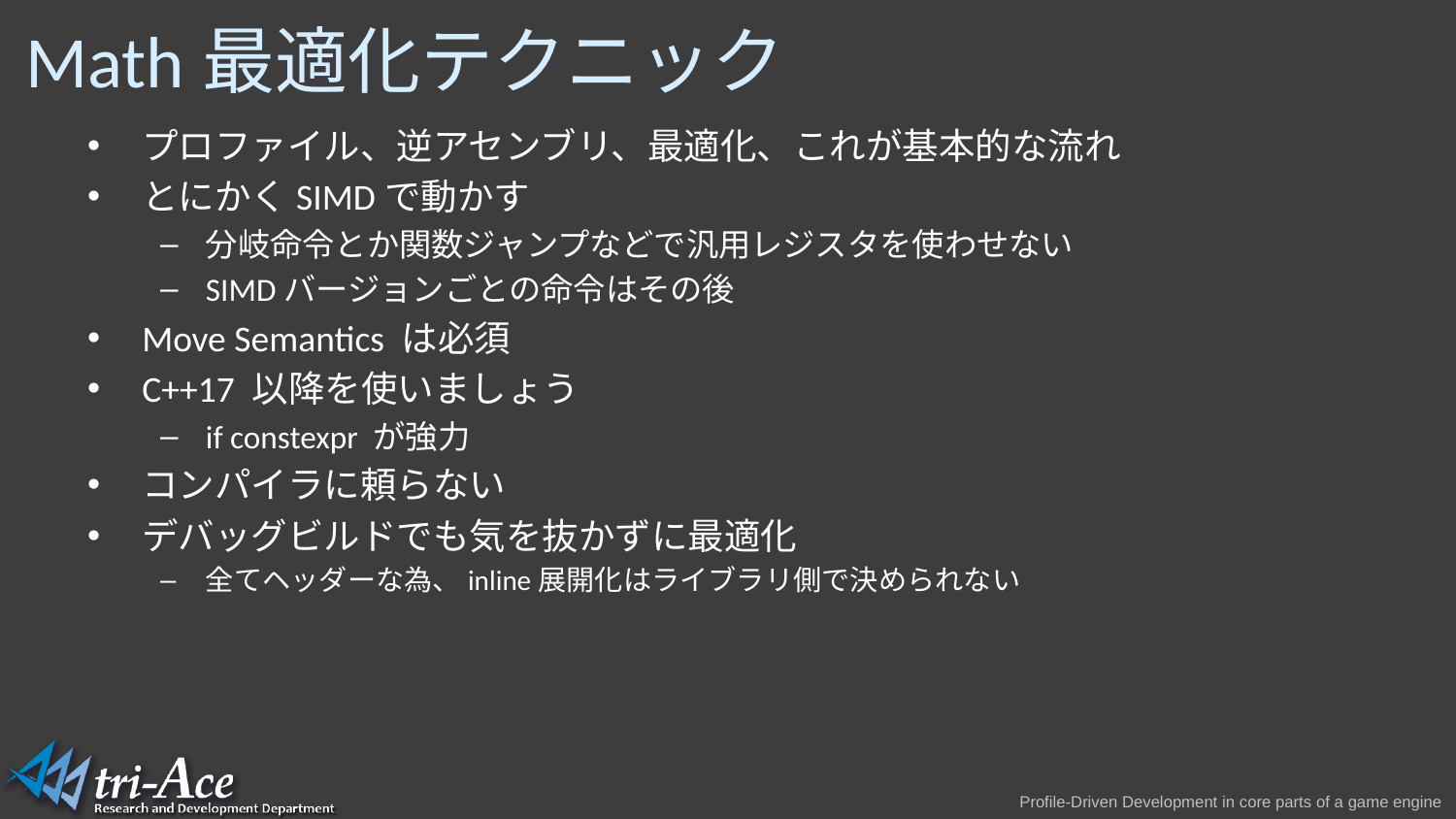

# Math最適化テクニック
プロファイル、逆アセンブリ、最適化、これが基本的な流れ
とにかくSIMDで動かす
分岐命令とか関数ジャンプなどで汎用レジスタを使わせない
SIMDバージョンごとの命令はその後
Move Semantics は必須
C++17 以降を使いましょう
if constexpr が強力
コンパイラに頼らない
デバッグビルドでも気を抜かずに最適化
全てヘッダーな為、inline展開化はライブラリ側で決められない